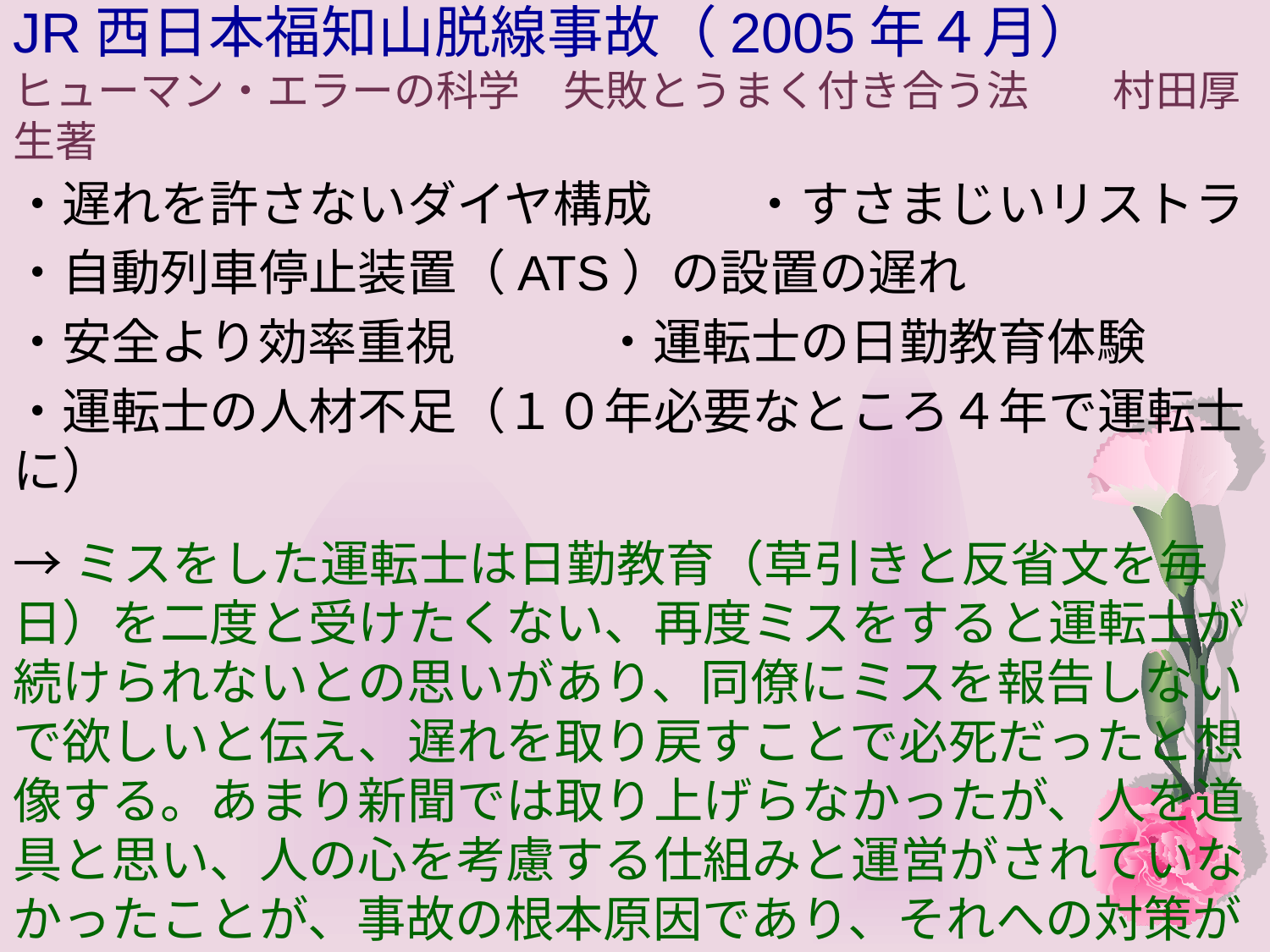

# JR西日本福知山脱線事故（2005年４月） ヒューマン・エラーの科学　失敗とうまく付き合う法　　村田厚生著
・遅れを許さないダイヤ構成　　・すさまじいリストラ
・自動列車停止装置（ATS）の設置の遅れ
・安全より効率重視　　　・運転士の日勤教育体験
・運転士の人材不足（１０年必要なところ４年で運転士に）

→ミスをした運転士は日勤教育（草引きと反省文を毎日）を二度と受けたくない、再度ミスをすると運転士が続けられないとの思いがあり、同僚にミスを報告しないで欲しいと伝え、遅れを取り戻すことで必死だったと想像する。あまり新聞では取り上げらなかったが、人を道具と思い、人の心を考慮する仕組みと運営がされていなかったことが、事故の根本原因であり、それへの対策が新聞紙面に見つけることができなかった。